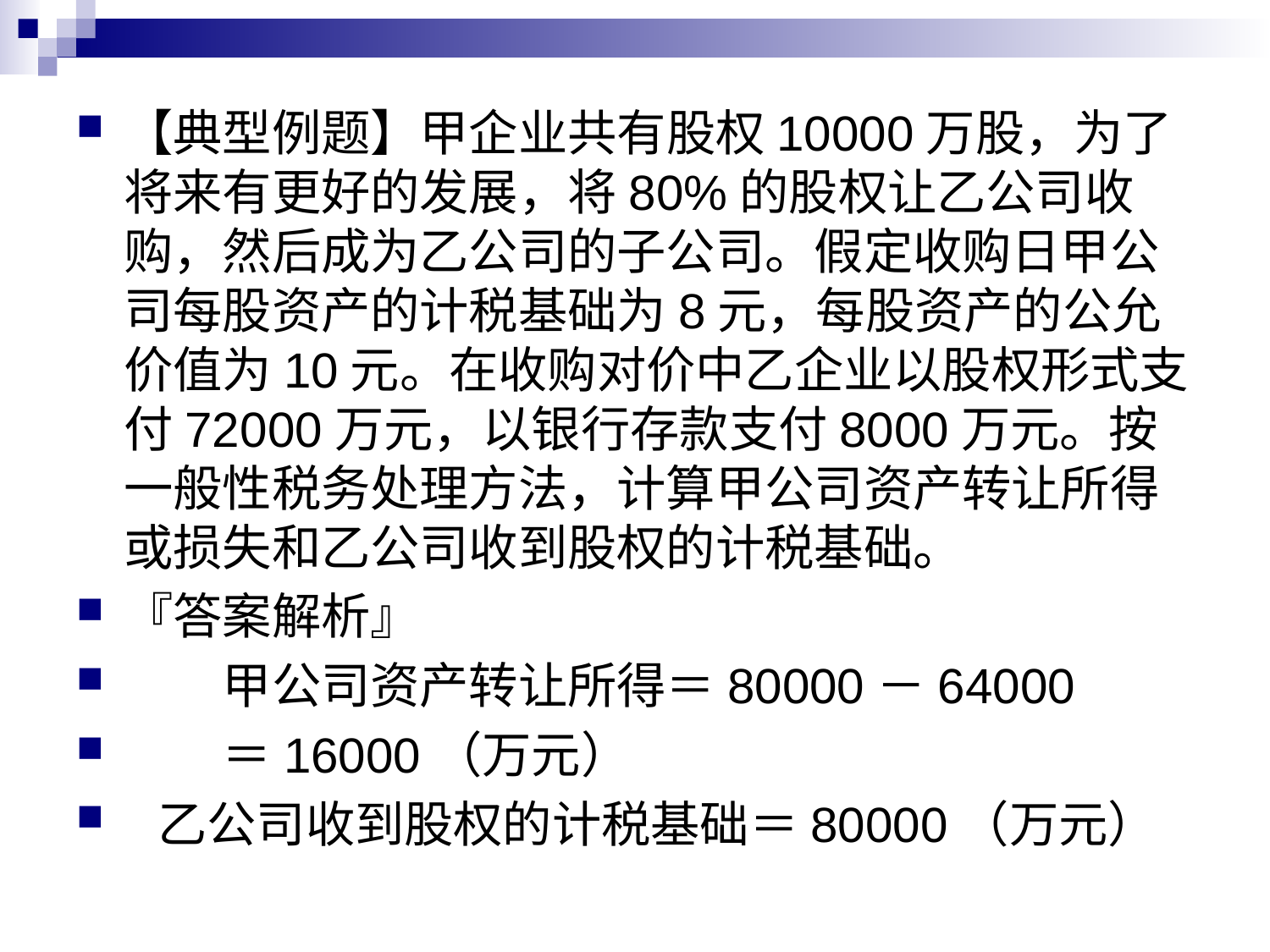

【典型例题】甲企业共有股权10000万股，为了将来有更好的发展，将80%的股权让乙公司收购，然后成为乙公司的子公司。假定收购日甲公司每股资产的计税基础为8元，每股资产的公允价值为10元。在收购对价中乙企业以股权形式支付72000万元，以银行存款支付8000万元。按一般性税务处理方法，计算甲公司资产转让所得或损失和乙公司收到股权的计税基础。
『答案解析』
　　甲公司资产转让所得＝80000－64000
　　＝16000（万元）
  乙公司收到股权的计税基础＝80000（万元）